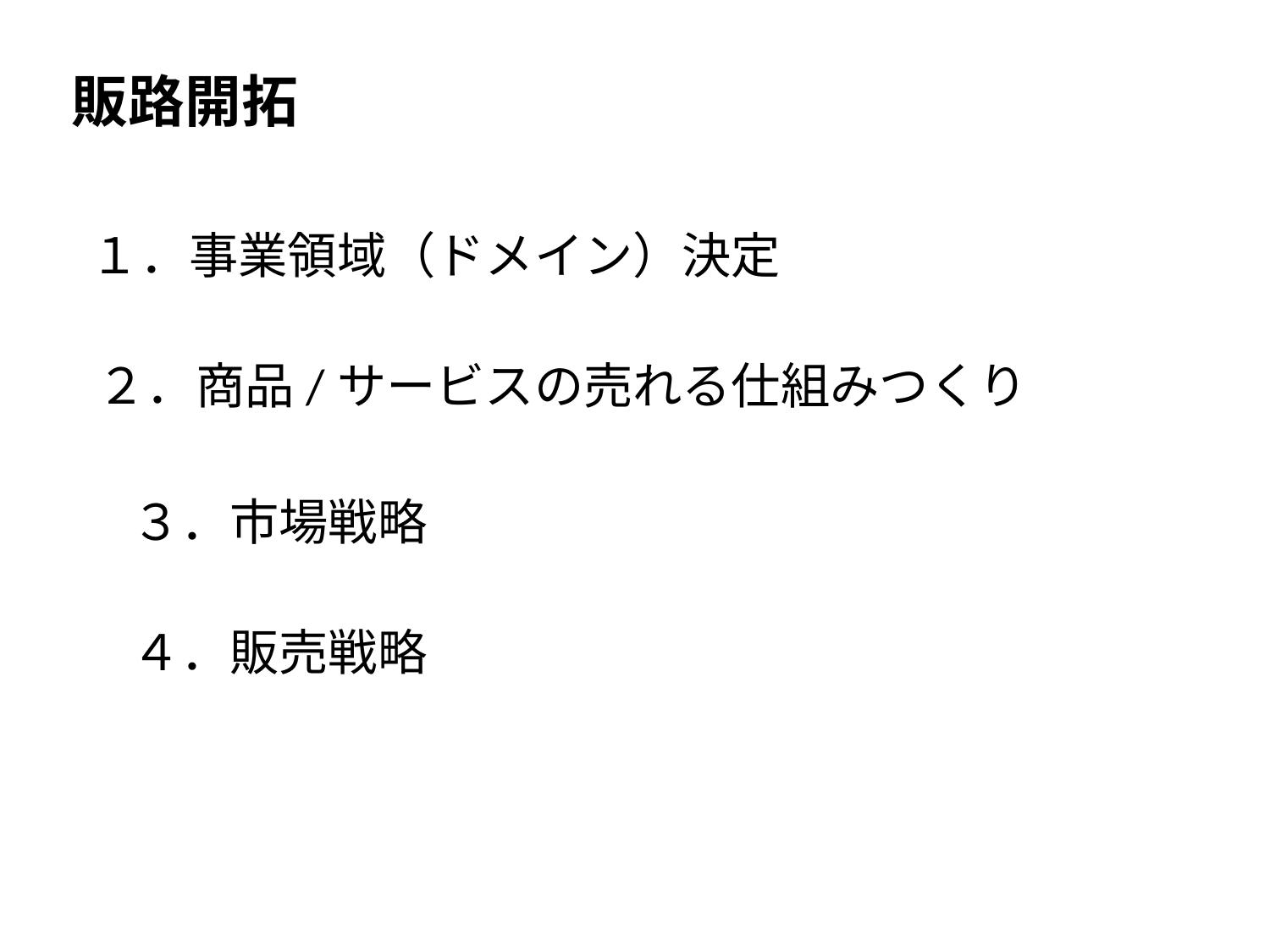

販路開拓
１．事業領域（ドメイン）決定
２．商品/サービスの売れる仕組みつくり
３．市場戦略
４．販売戦略